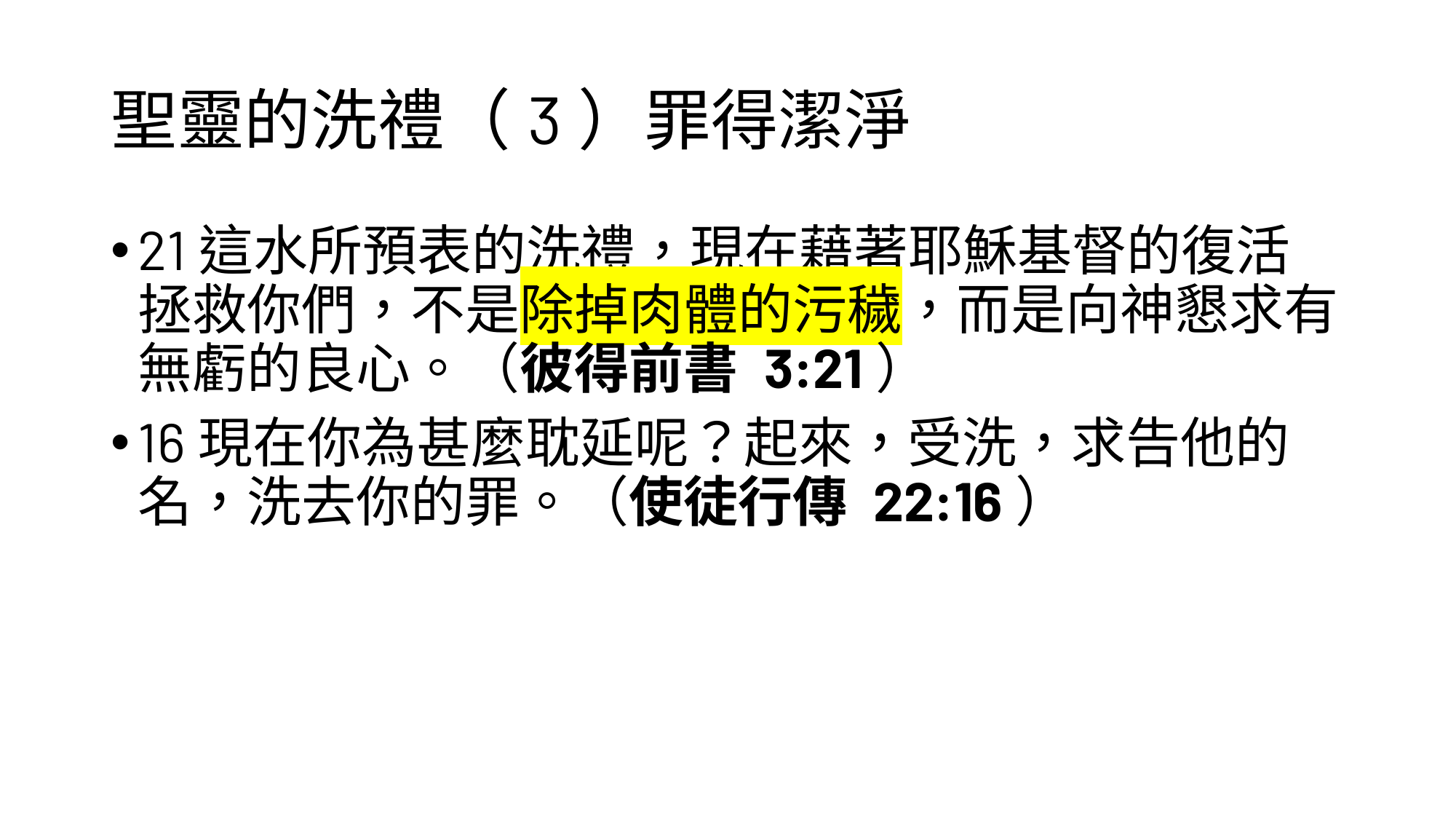

# 聖靈的洗禮（3）罪得潔淨
21這水所預表的洗禮，現在藉著耶穌基督的復活拯救你們，不是除掉肉體的污穢，而是向神懇求有無虧的良心。（彼得前書 3:21）
16現在你為甚麼耽延呢？起來，受洗，求告他的名，洗去你的罪。（使徒行傳 22:16）